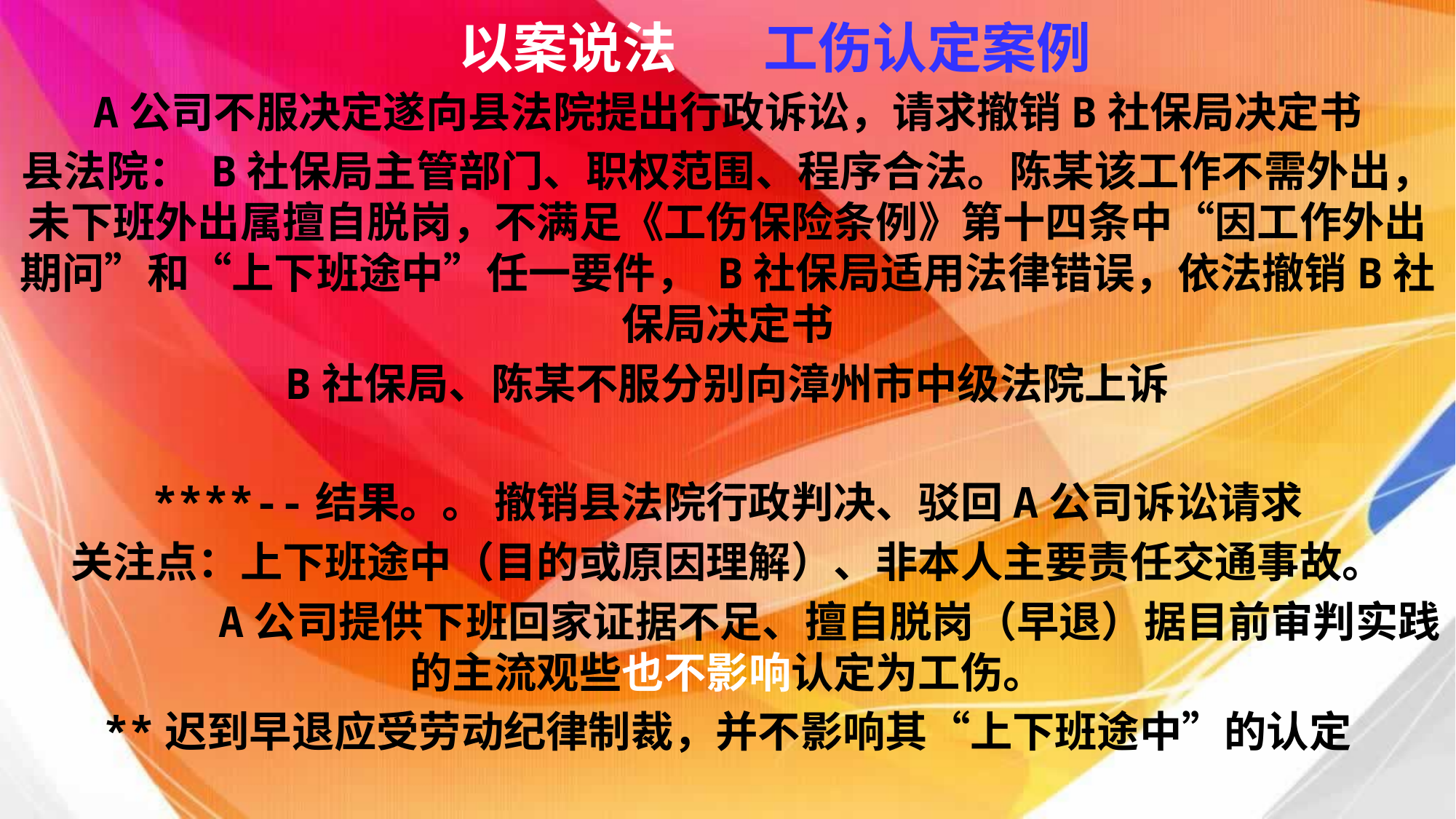

# 以案说法       工伤认定案例
A公司不服决定遂向县法院提出行政诉讼，请求撤销B社保局决定书
县法院： B社保局主管部门、职权范围、程序合法。陈某该工作不需外出，未下班外出属擅自脱岗，不满足《工伤保险条例》第十四条中“因工作外出期问”和“上下班途中”任一要件， B社保局适用法律错误，依法撤销B社保局决定书
B社保局、陈某不服分别向漳州市中级法院上诉

****--结果。。 撤销县法院行政判决、驳回A公司诉讼请求
关注点：上下班途中（目的或原因理解）、非本人主要责任交通事故。
        A公司提供下班回家证据不足、擅自脱岗（早退）据目前审判实践的主流观些也不影响认定为工伤。
**迟到早退应受劳动纪律制裁，并不影响其“上下班途中”的认定